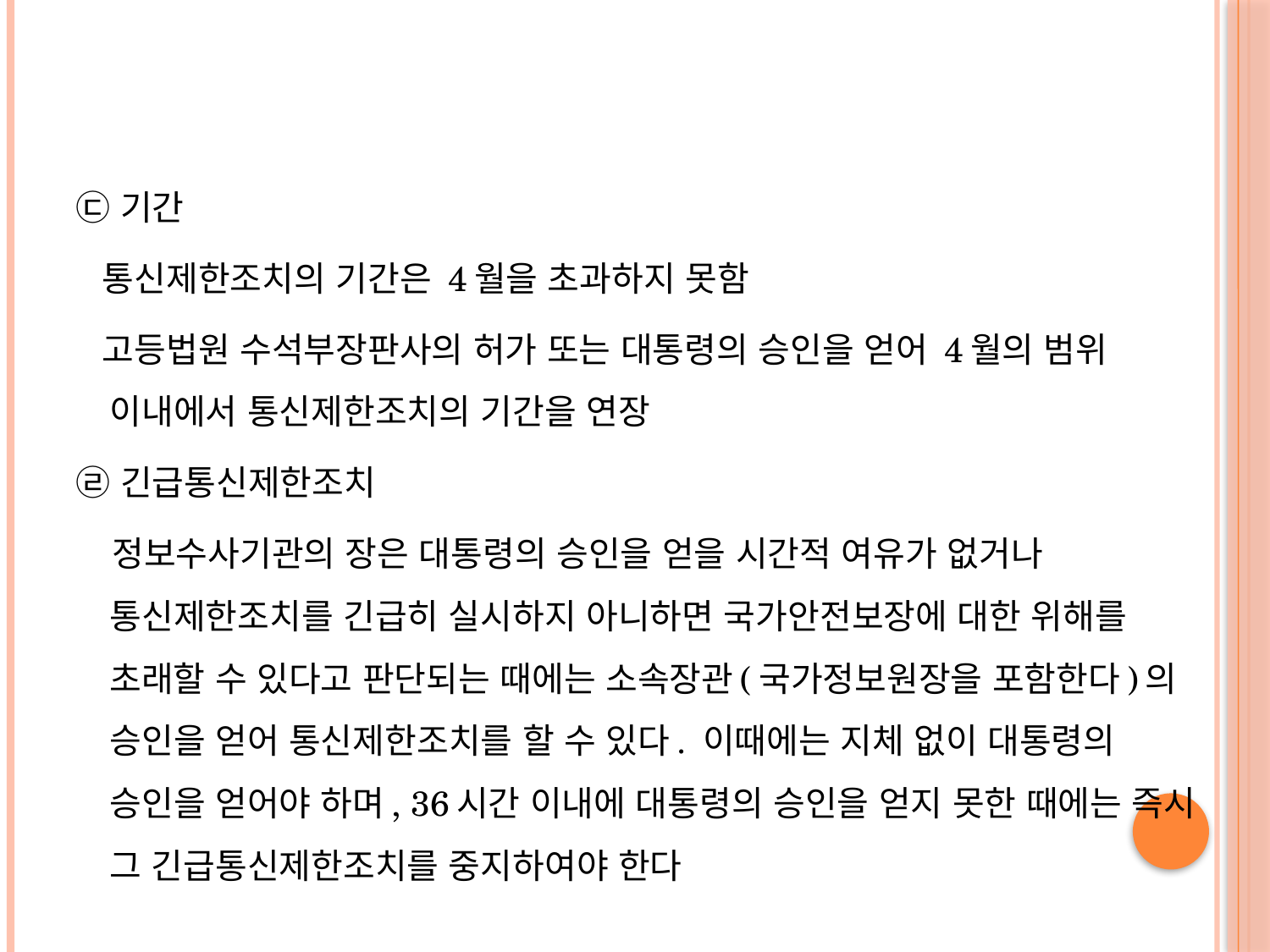

#
㉢ 기간
  통신제한조치의 기간은 4월을 초과하지 못함
  고등법원 수석부장판사의 허가 또는 대통령의 승인을 얻어 4월의 범위 이내에서 통신제한조치의 기간을 연장
㉣ 긴급통신제한조치
   정보수사기관의 장은 대통령의 승인을 얻을 시간적 여유가 없거나 통신제한조치를 긴급히 실시하지 아니하면 국가안전보장에 대한 위해를 초래할 수 있다고 판단되는 때에는 소속장관(국가정보원장을 포함한다)의 승인을 얻어 통신제한조치를 할 수 있다. 이때에는 지체 없이 대통령의 승인을 얻어야 하며, 36시간 이내에 대통령의 승인을 얻지 못한 때에는 즉시 그 긴급통신제한조치를 중지하여야 한다